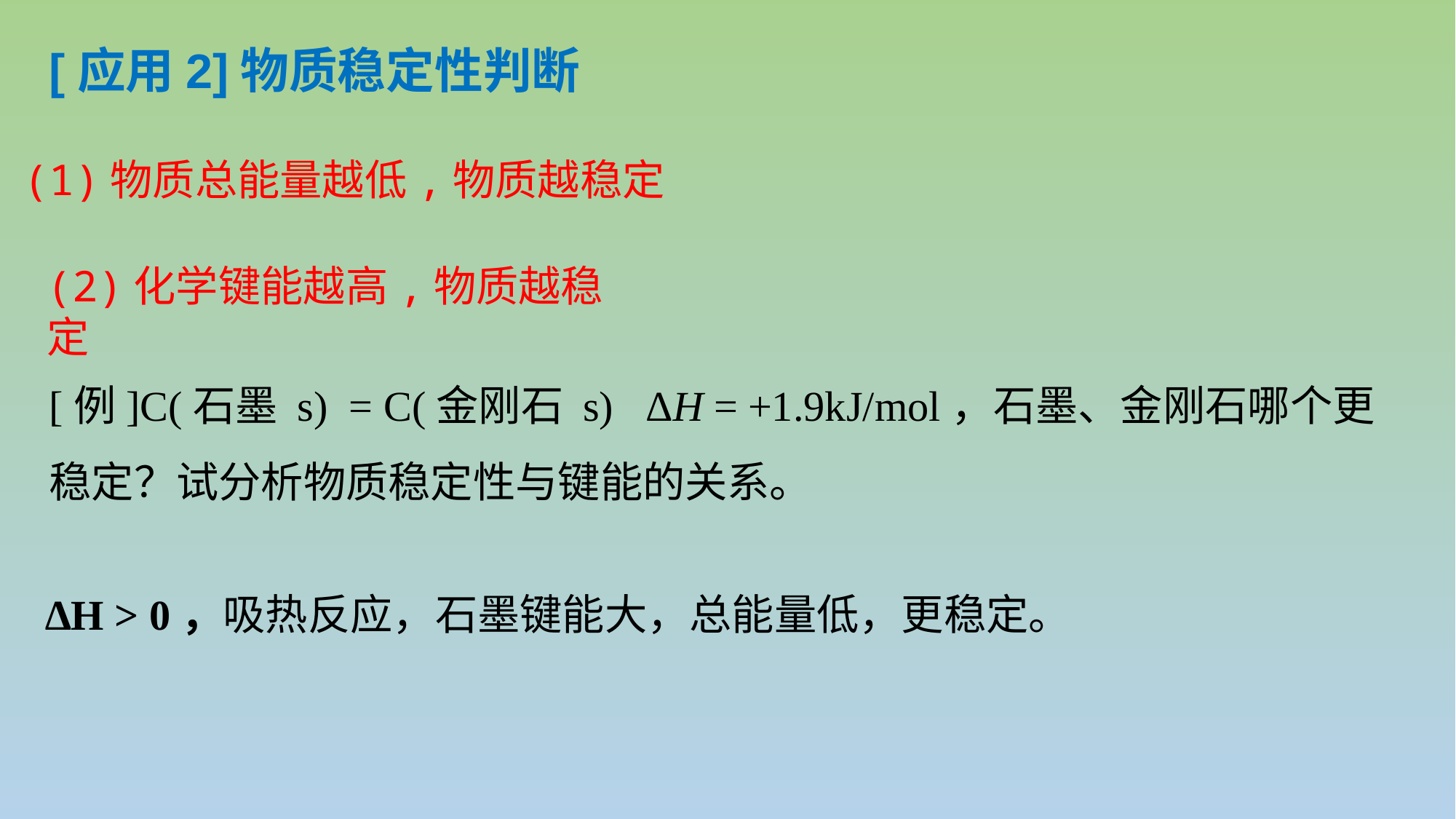

[应用2]物质稳定性判断
(1)物质总能量越低,物质越稳定
(2)化学键能越高,物质越稳定
[例]C(石墨 s)  = C(金刚石 s)   ΔH = +1.9kJ/mol，石墨、金刚石哪个更稳定？试分析物质稳定性与键能的关系。
∆H > 0，吸热反应，石墨键能大，总能量低，更稳定。